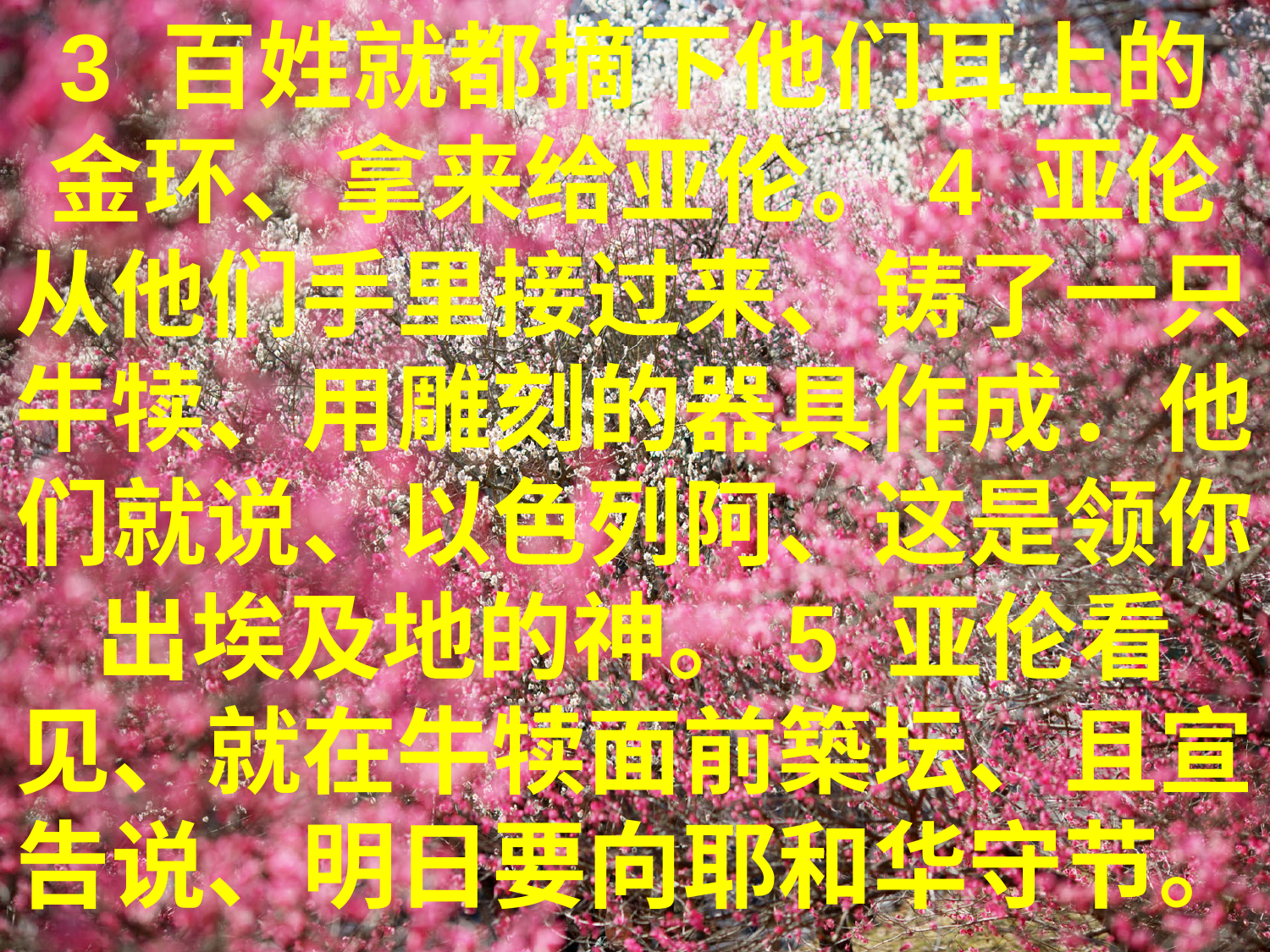

3 百姓就都摘下他们耳上的金环、拿来给亚伦。4 亚伦从他们手里接过来、铸了一只牛犊、用雕刻的器具作成．他们就说、以色列阿、这是领你出埃及地的神。5 亚伦看见、就在牛犊面前築坛、且宣告说、明日要向耶和华守节。